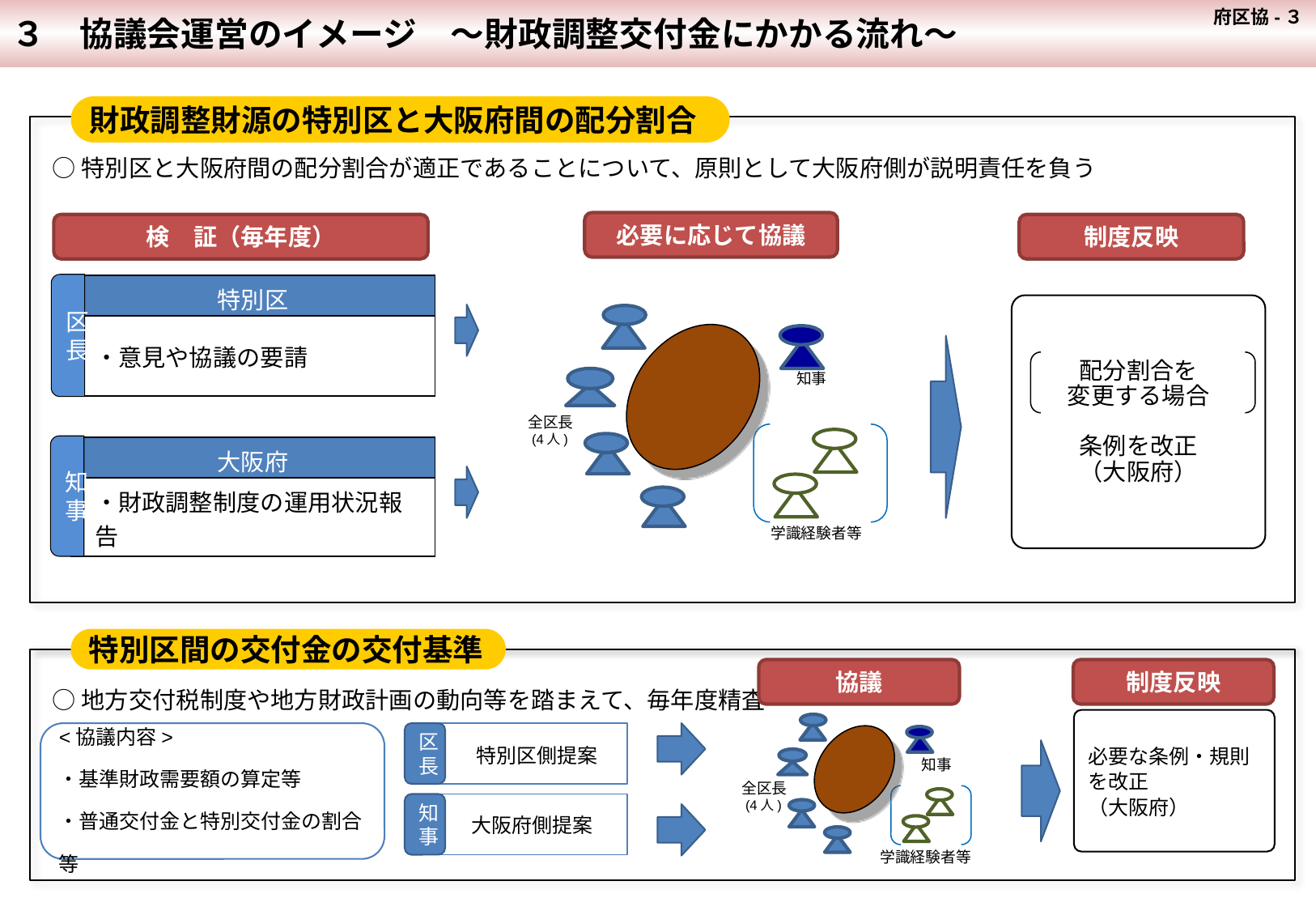

３　協議会運営のイメージ　～財政調整交付金にかかる流れ～
府区協-３
財政調整財源の特別区と大阪府間の配分割合

○特別区と大阪府間の配分割合が適正であることについて、原則として大阪府側が説明責任を負う
必要に応じて協議
制度反映
検　証（毎年度）
| 特別区 |
| --- |
| ・意見や協議の要請 |
配分割合を
変更する場合

条例を改正
（大阪府）

知事
全区長
 (4人)

学識経験者等
区長

| 大阪府 |
| --- |
| ・財政調整制度の運用状況報告 |

知事

特別区間の交付金の交付基準

協議
制度反映
○地方交付税制度や地方財政計画の動向等を踏まえて、毎年度精査
必要な条例・規則を改正
（大阪府）

知事
全区長
 (4人)

学識経験者等
<協議内容>
・基準財政需要額の算定等
・普通交付金と特別交付金の割合等
区長
　特別区側提案

知事
大阪府側提案